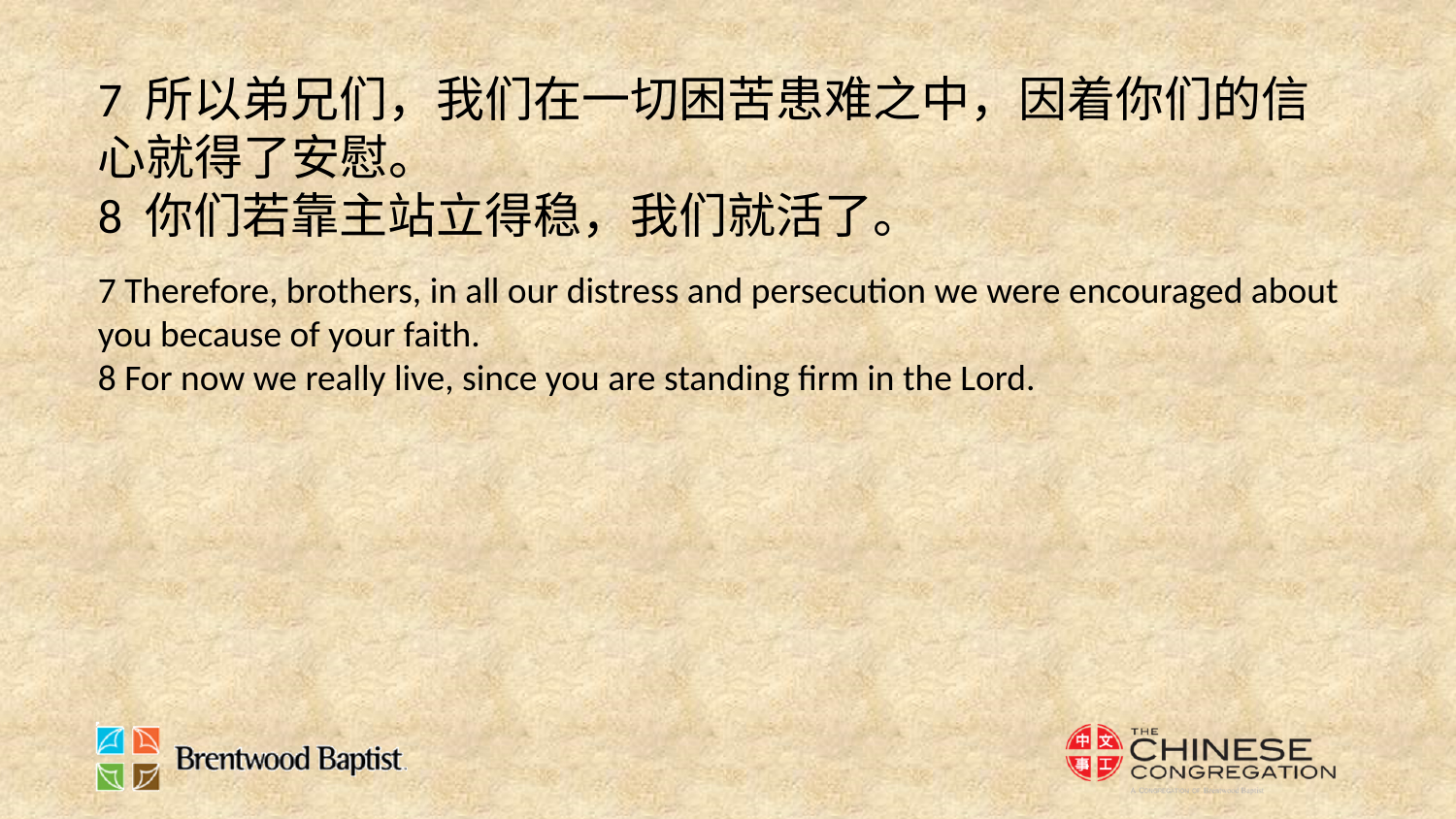

7 所以弟兄们，我们在一切困苦患难之中，因着你们的信心就得了安慰。
8 你们若靠主站立得稳，我们就活了。

7 Therefore, brothers, in all our distress and persecution we were encouraged about you because of your faith.
8 For now we really live, since you are standing firm in the Lord.